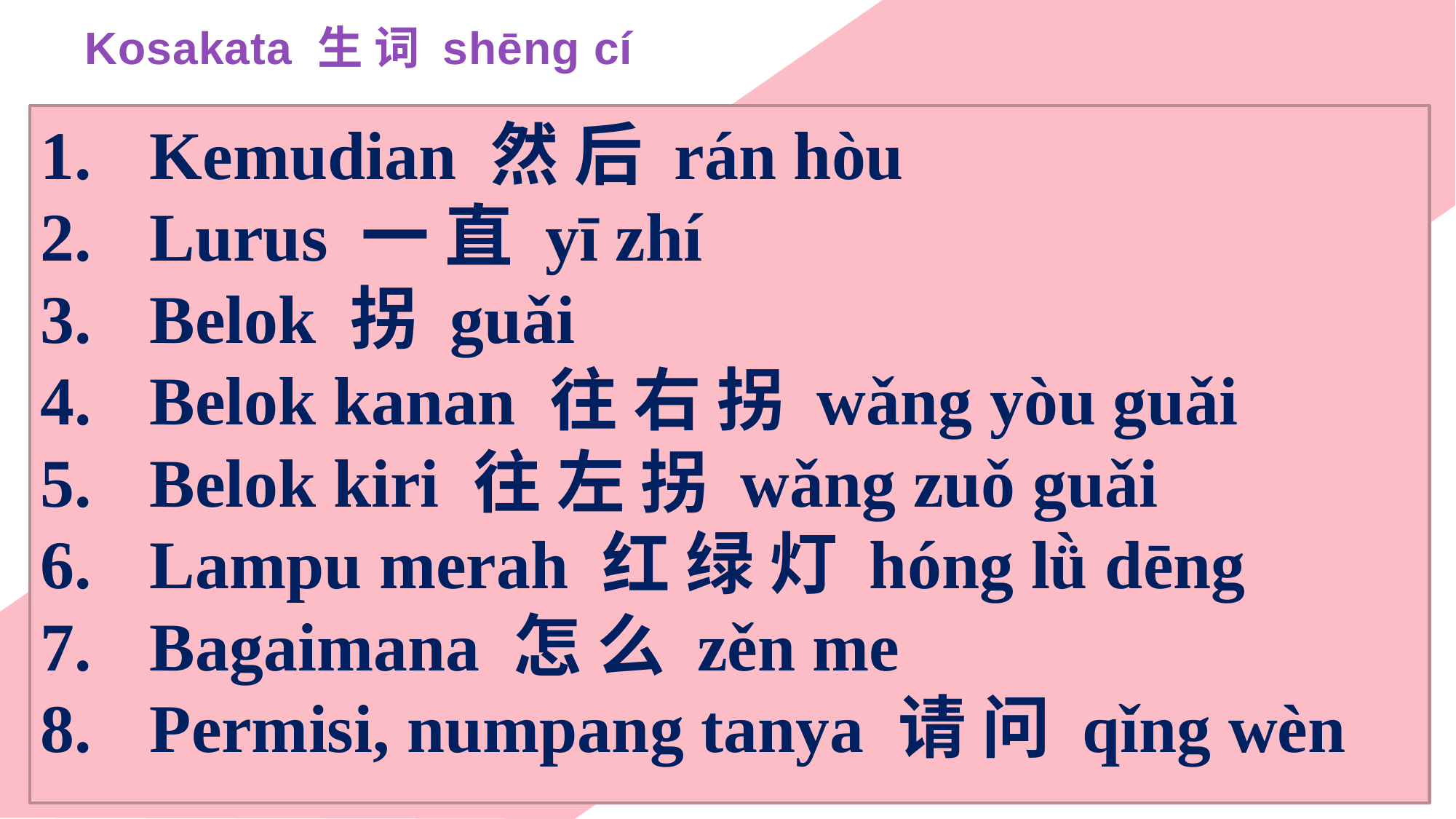

Kosakata 生 词 shēng cí
Kemudian 然 后 rán hòu
Lurus 一 直 yī zhí
Belok 拐 guǎi
Belok kanan 往 右 拐 wǎng yòu guǎi
Belok kiri 往 左 拐 wǎng zuǒ guǎi
Lampu merah 红 绿 灯 hóng lǜ dēng
Bagaimana 怎 么 zěn me
Permisi, numpang tanya 请 问 qǐng wèn